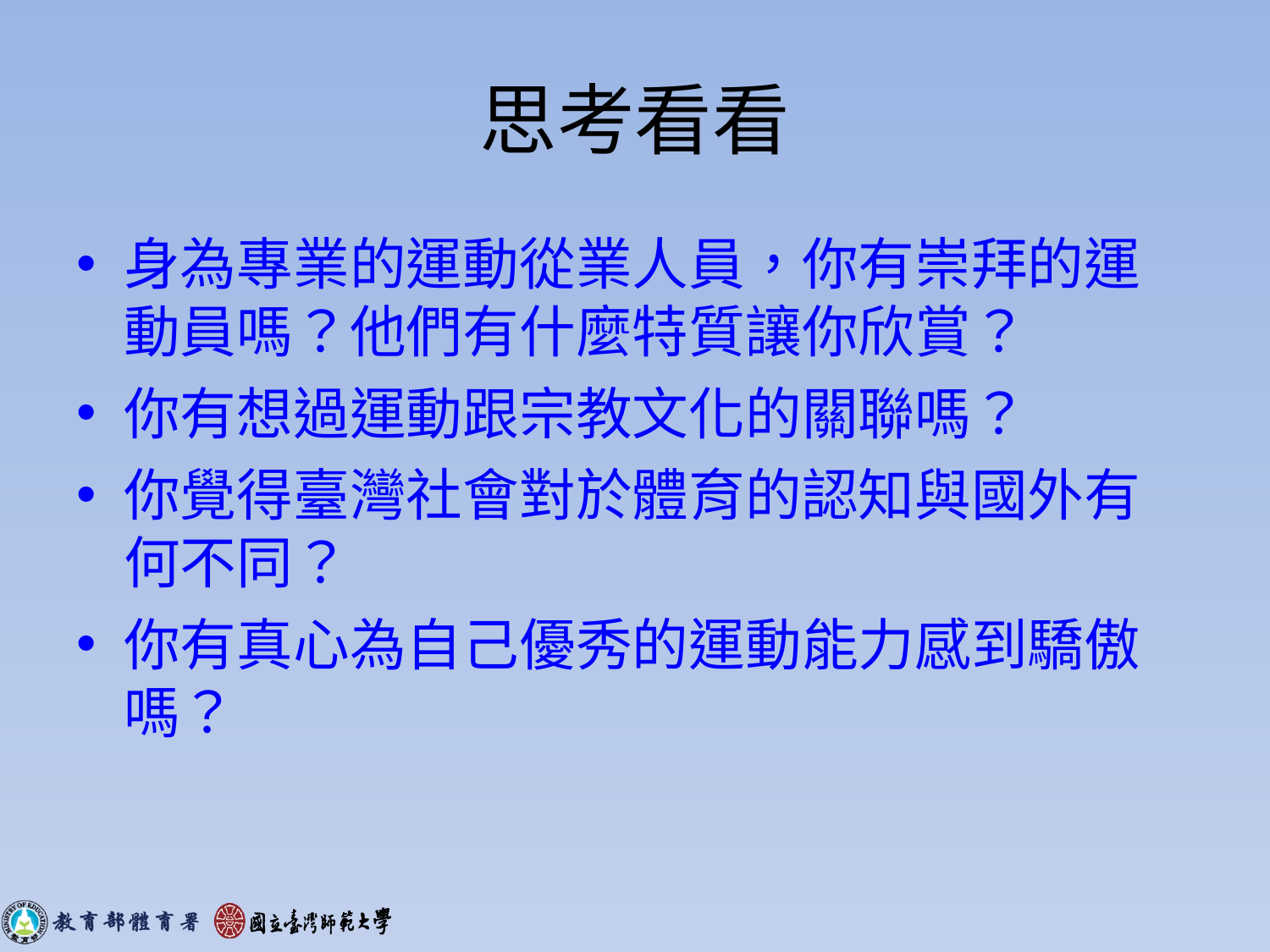

# 思考看看
身為專業的運動從業人員，你有崇拜的運動員嗎？他們有什麼特質讓你欣賞？
你有想過運動跟宗教文化的關聯嗎？
你覺得臺灣社會對於體育的認知與國外有何不同？
你有真心為自己優秀的運動能力感到驕傲嗎？